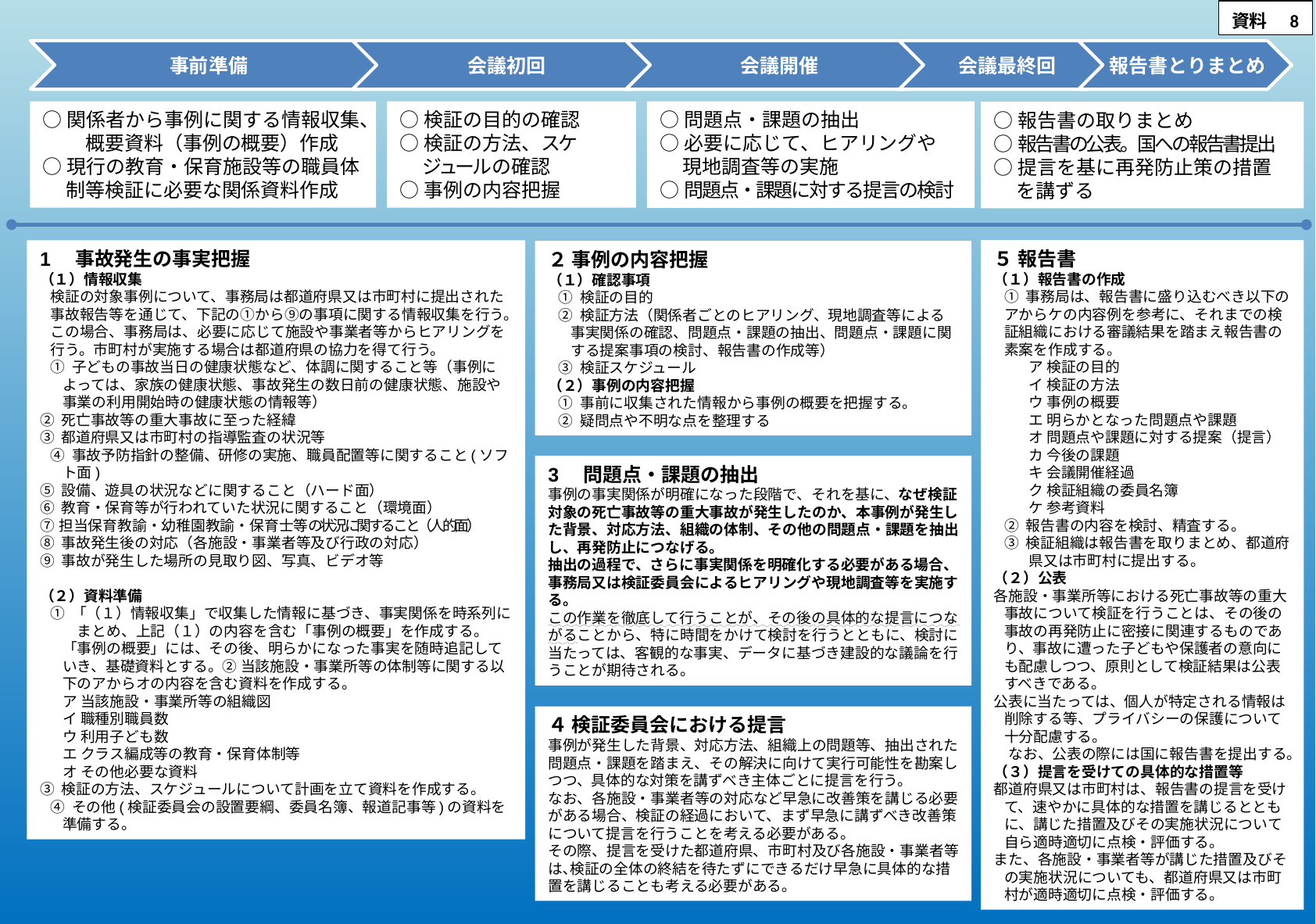

資料　8
事前準備
会議初回
会議開催
会議最終回
報告書とりまとめ
○関係者から事例に関する情報収集、　概要資料（事例の概要）作成
○現行の教育・保育施設等の職員体制等検証に必要な関係資料作成
○検証の目的の確認
○検証の方法、スケジュールの確認
○事例の内容把握
○問題点・課題の抽出
○必要に応じて、ヒアリングや
現地調査等の実施
○問題点・課題に対する提言の検討
○報告書の取りまとめ
○報告書の公表。国への報告書提出
○提言を基に再発防止策の措置を講ずる
５ 報告書
（１）報告書の作成
① 事務局は、報告書に盛り込むべき以下のアからケの内容例を参考に、それまでの検証組織における審議結果を踏まえ報告書の素案を作成する。
ア 検証の目的
イ 検証の方法
ウ 事例の概要
エ 明らかとなった問題点や課題
オ 問題点や課題に対する提案（提言）
カ 今後の課題
キ 会議開催経過
ク 検証組織の委員名簿
ケ 参考資料
② 報告書の内容を検討、精査する。
③ 検証組織は報告書を取りまとめ、都道府県又は市町村に提出する。
（２）公表
各施設・事業所等における死亡事故等の重大事故について検証を行うことは、その後の事故の再発防止に密接に関連するものであり、事故に遭った子どもや保護者の意向にも配慮しつつ、原則として検証結果は公表すべきである。
公表に当たっては、個人が特定される情報は削除する等、プライバシーの保護について十分配慮する。
　なお、公表の際には国に報告書を提出する。
（３）提言を受けての具体的な措置等
都道府県又は市町村は、報告書の提言を受けて、速やかに具体的な措置を講じるとともに、講じた措置及びその実施状況について自ら適時適切に点検・評価する。
また、各施設・事業者等が講じた措置及びその実施状況についても、都道府県又は市町村が適時適切に点検・評価する。
1　事故発生の事実把握
（１）情報収集
検証の対象事例について、事務局は都道府県又は市町村に提出された事故報告等を通じて、下記の①から⑨の事項に関する情報収集を行う。この場合、事務局は、必要に応じて施設や事業者等からヒアリングを行う。市町村が実施する場合は都道府県の協力を得て行う。
① 子どもの事故当日の健康状態など、体調に関すること等（事例によっては、家族の健康状態、事故発生の数日前の健康状態、施設や事業の利用開始時の健康状態の情報等）
② 死亡事故等の重大事故に至った経緯
③ 都道府県又は市町村の指導監査の状況等
④ 事故予防指針の整備、研修の実施、職員配置等に関すること(ソフト面)
⑤ 設備、遊具の状況などに関すること（ハード面）
⑥ 教育・保育等が行われていた状況に関すること（環境面）
⑦ 担当保育教諭・幼稚園教諭・保育士等の状況に関すること（人的面）
⑧ 事故発生後の対応（各施設・事業者等及び行政の対応）
⑨ 事故が発生した場所の見取り図、写真、ビデオ等

（２）資料準備
① 「（１）情報収集」で収集した情報に基づき、事実関係を時系列に　まとめ、上記（１）の内容を含む「事例の概要」を作成する。「事例の概要」には、その後、明らかになった事実を随時追記していき、基礎資料とする。② 当該施設・事業所等の体制等に関する以下のアからオの内容を含む資料を作成する。
ア 当該施設・事業所等の組織図
イ 職種別職員数
ウ 利用子ども数
エ クラス編成等の教育・保育体制等
オ その他必要な資料
③ 検証の方法、スケジュールについて計画を立て資料を作成する。
④ その他(検証委員会の設置要綱、委員名簿、報道記事等)の資料を準備する。
２ 事例の内容把握
（１）確認事項
① 検証の目的
② 検証方法（関係者ごとのヒアリング、現地調査等による事実関係の確認、問題点・課題の抽出、問題点・課題に関する提案事項の検討、報告書の作成等）
③ 検証スケジュール
（２）事例の内容把握
① 事前に収集された情報から事例の概要を把握する。
② 疑問点や不明な点を整理する
3　問題点・課題の抽出
事例の事実関係が明確になった段階で、それを基に、なぜ検証対象の死亡事故等の重大事故が発生したのか、本事例が発生した背景、対応方法、組織の体制、その他の問題点・課題を抽出し、再発防止につなげる。
抽出の過程で、さらに事実関係を明確化する必要がある場合、事務局又は検証委員会によるヒアリングや現地調査等を実施する。
この作業を徹底して行うことが、その後の具体的な提言につながることから、特に時間をかけて検討を行うとともに、検討に当たっては、客観的な事実、データに基づき建設的な議論を行うことが期待される。
４ 検証委員会における提言
事例が発生した背景、対応方法、組織上の問題等、抽出された問題点・課題を踏まえ、その解決に向けて実行可能性を勘案しつつ、具体的な対策を講ずべき主体ごとに提言を行う。
なお、各施設・事業者等の対応など早急に改善策を講じる必要がある場合、検証の経過において、まず早急に講ずべき改善策について提言を行うことを考える必要がある。
その際、提言を受けた都道府県、市町村及び各施設・事業者等は､検証の全体の終結を待たずにできるだけ早急に具体的な措置を講じることも考える必要がある｡